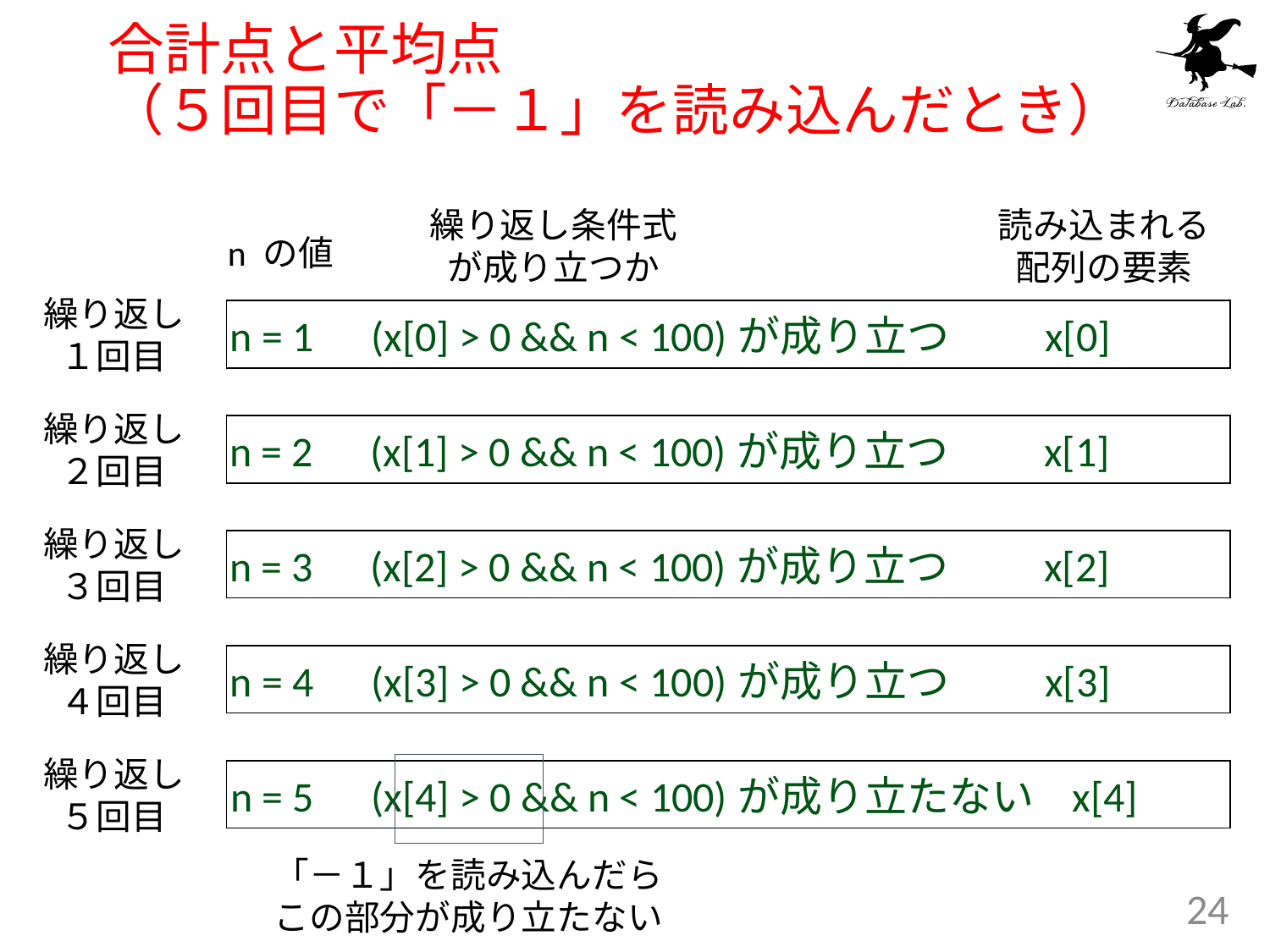

# 合計点と平均点 （５回目で「－１」を読み込んだとき）
繰り返し条件式
が成り立つか
読み込まれる
配列の要素
n の値
繰り返し
１回目

n = 1      (x[0] > 0 && n < 100)が成り立つ         x[0]
繰り返し
２回目

n = 2      (x[1] > 0 && n < 100)が成り立つ         x[1]
繰り返し
３回目

n = 3      (x[2] > 0 && n < 100)が成り立つ         x[2]
繰り返し
４回目

n = 4      (x[3] > 0 && n < 100)が成り立つ         x[3]
繰り返し
５回目

n = 5      (x[4] > 0 && n < 100)が成り立たない   x[4]
「－１」を読み込んだら
この部分が成り立たない
24